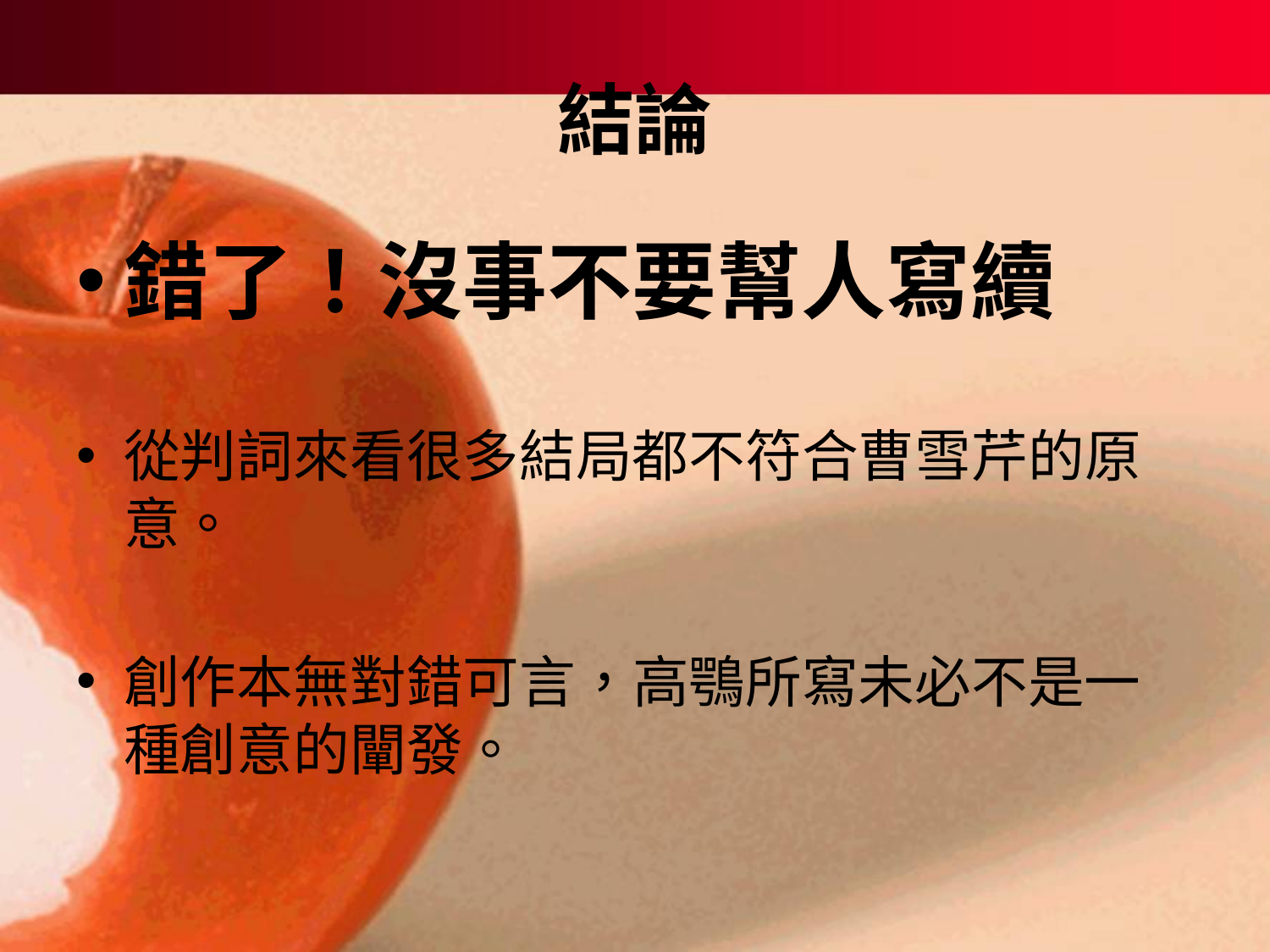

# 結論
錯了！沒事不要幫人寫續

從判詞來看很多結局都不符合曹雪芹的原意。

創作本無對錯可言，高鶚所寫未必不是一種創意的闡發。